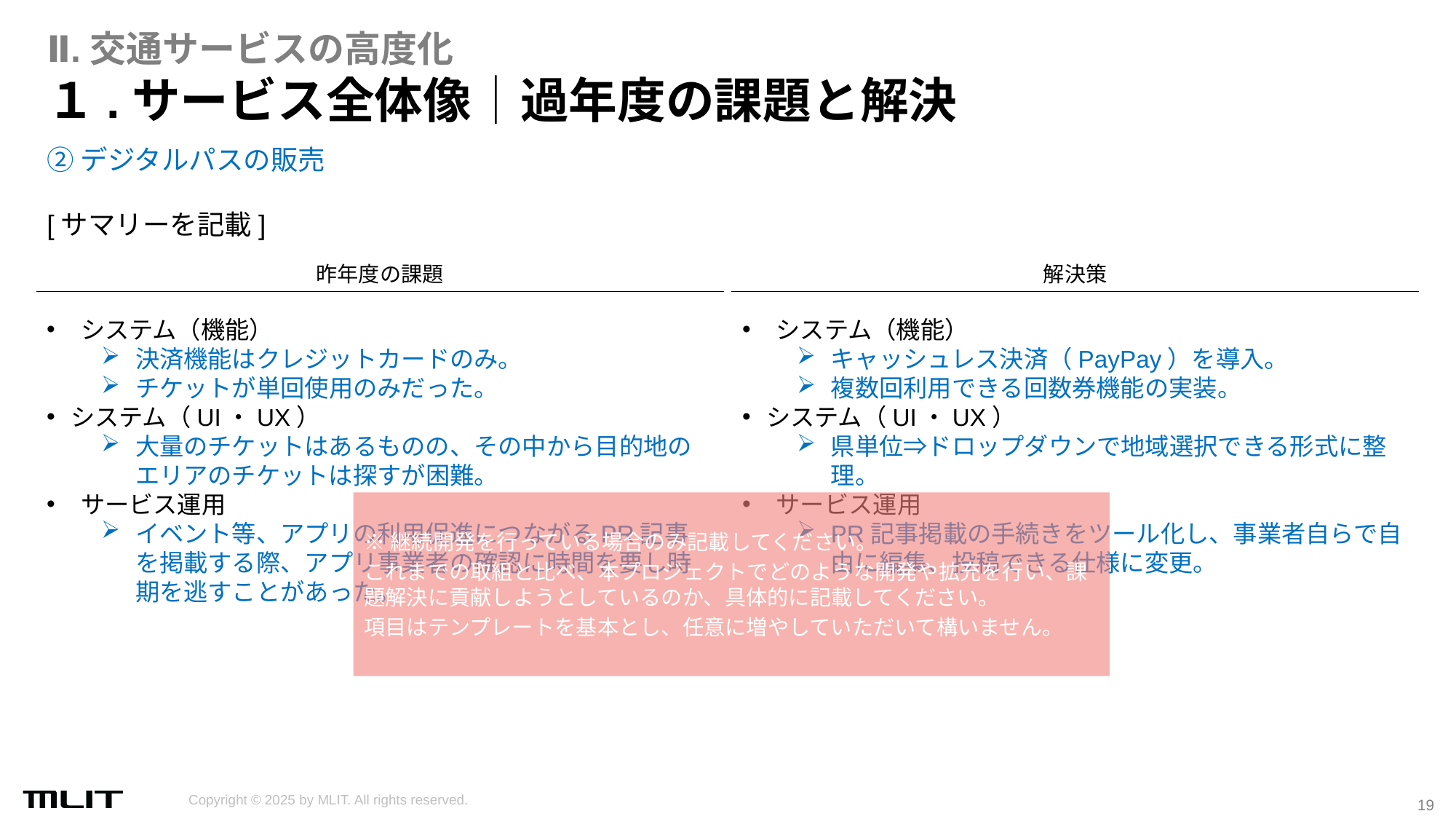

Ⅱ.交通サービスの高度化
# １.サービス全体像│過年度の課題と解決
②デジタルパスの販売
[サマリーを記載]
昨年度の課題
解決策
システム（機能）
決済機能はクレジットカードのみ。
チケットが単回使用のみだった。
システム（UI・UX）
大量のチケットはあるものの、その中から目的地のエリアのチケットは探すが困難。
サービス運用
イベント等、アプリの利用促進につながるPR記事を掲載する際、アプリ事業者の確認に時間を要し時期を逃すことがあった。

システム（機能）
キャッシュレス決済（PayPay）を導入。
複数回利用できる回数券機能の実装。
システム（UI・UX）
県単位⇒ドロップダウンで地域選択できる形式に整理。
サービス運用
PR記事掲載の手続きをツール化し、事業者自らで自由に編集、投稿できる仕様に変更。

※継続開発を行っている場合のみ記載してください。
これまでの取組と比べ、本プロジェクトでどのような開発や拡充を行い、課題解決に貢献しようとしているのか、具体的に記載してください。
項目はテンプレートを基本とし、任意に増やしていただいて構いません。